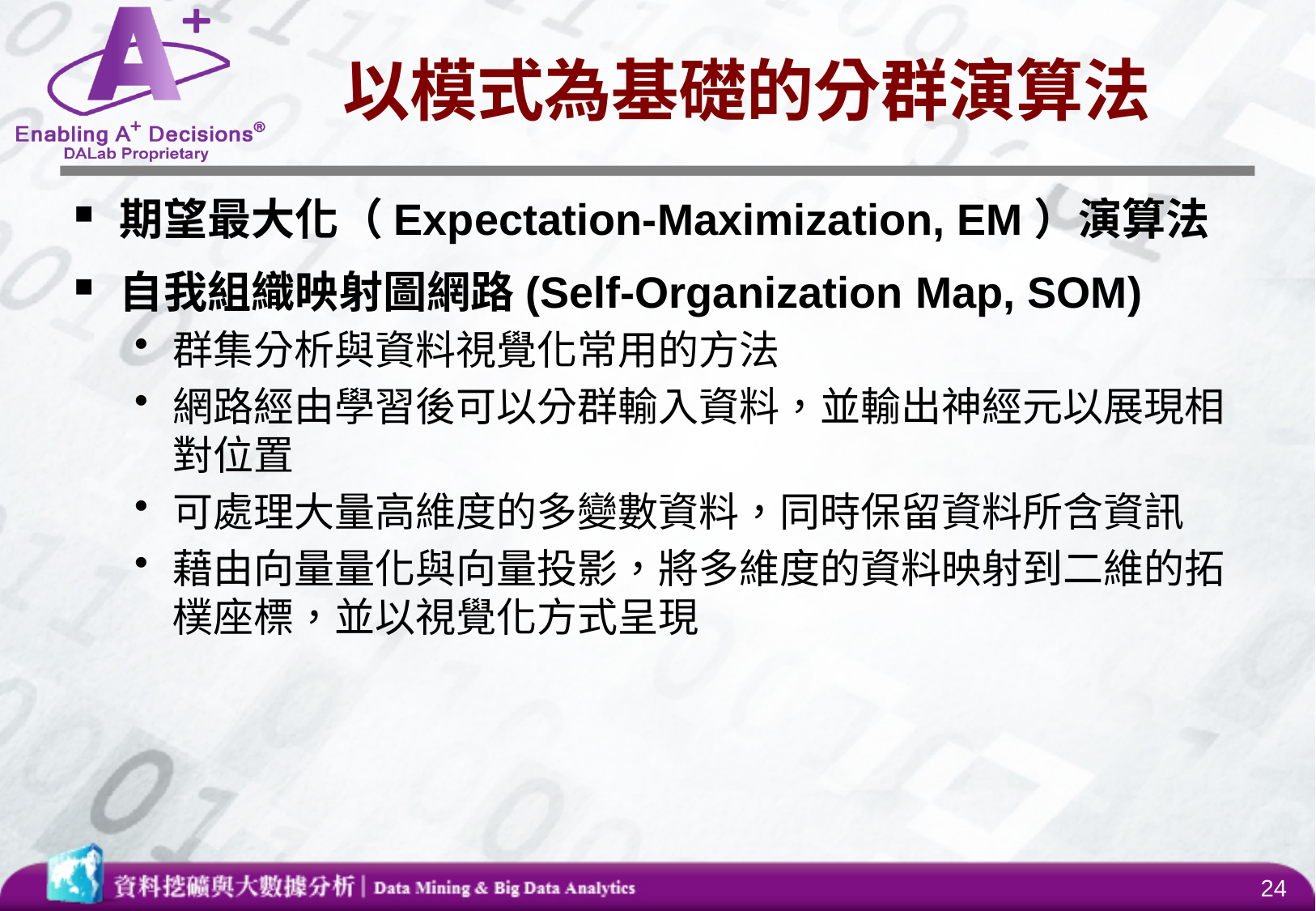

# 以模式為基礎的分群演算法
期望最大化（Expectation-Maximization, EM）演算法
自我組織映射圖網路(Self-Organization Map, SOM)
群集分析與資料視覺化常用的方法
網路經由學習後可以分群輸入資料，並輸出神經元以展現相對位置
可處理大量高維度的多變數資料，同時保留資料所含資訊
藉由向量量化與向量投影，將多維度的資料映射到二維的拓樸座標，並以視覺化方式呈現

24